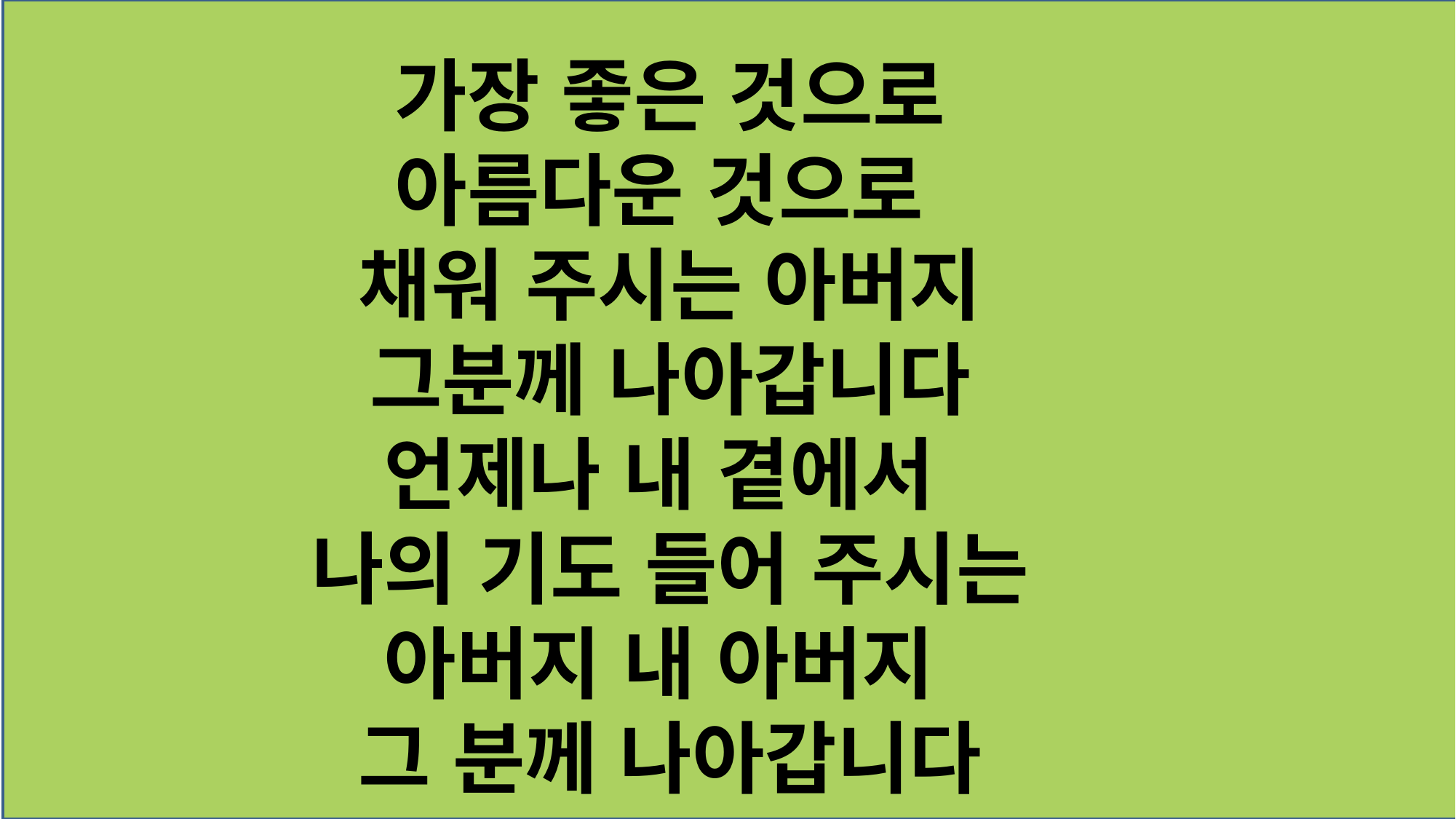

가장 좋은 것으로
아름다운 것으로
채워 주시는 아버지
그분께 나아갑니다
언제나 내 곁에서
나의 기도 들어 주시는
아버지 내 아버지
그 분께 나아갑니다